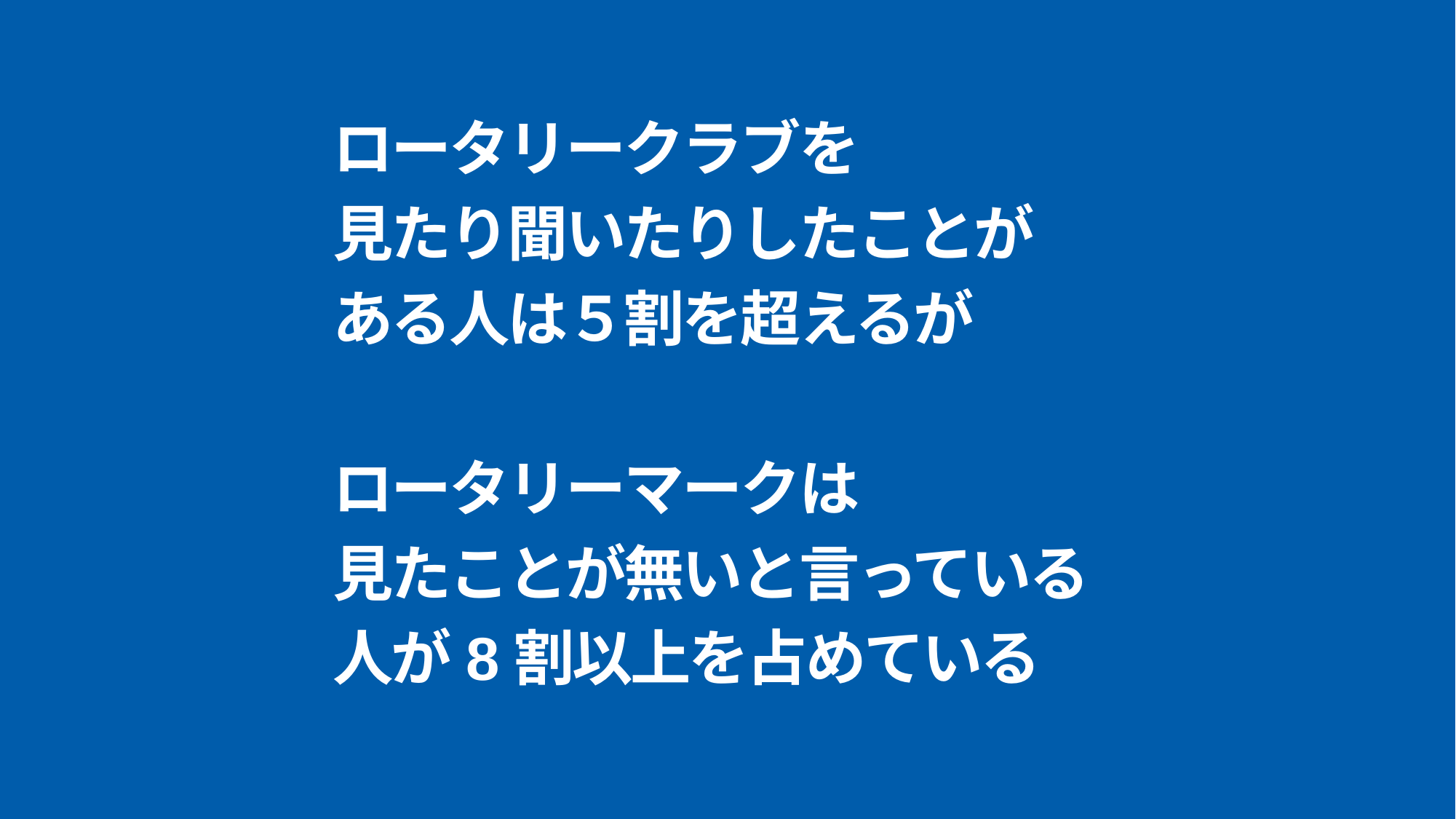

ロータリークラブを
見たり聞いたりしたことが
ある人は５割を超えるが

ロータリーマークは
見たことが無いと言っている
人が8割以上を占めている
Title Page Option